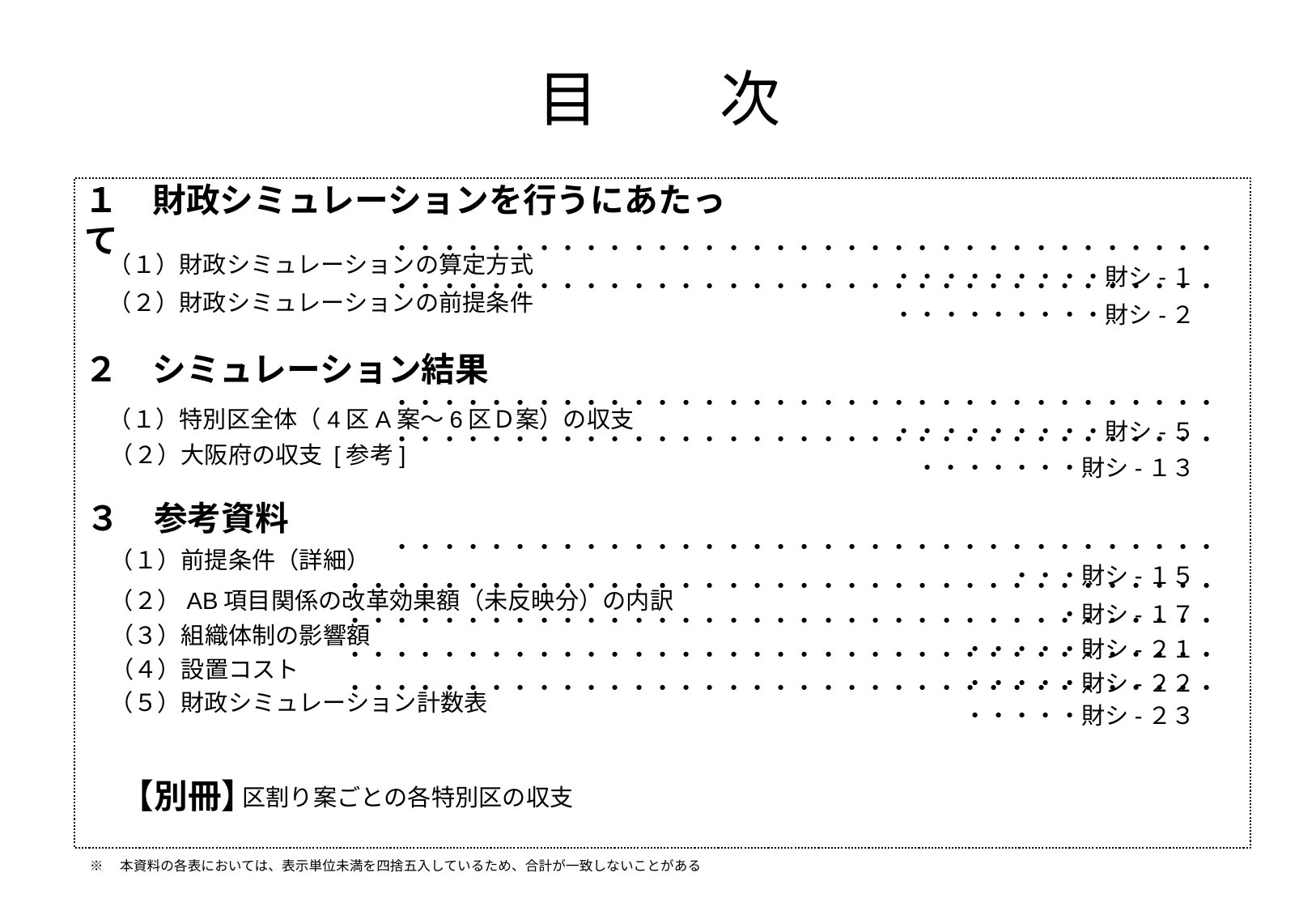

目　　次

１　財政シミュレーションを行うにあたって

・・・・・・・・・・・・・・・・・・・・・・・・・・・・・・・・・・・・・・・・・・・・財シ-１
　（１）財政シミュレーションの算定方式
・・・・・・・・・・・・・・・・・・・・・・・・・・・・・・・・・・・・・・・・・・・・財シ-２
　（２）財政シミュレーションの前提条件
２　シミュレーション結果
・・・・・・・・・・・・・・・・・・・・・・・・・・・・・・・・・・・・・・・・・・・・財シ-５
　（１）特別区全体（4区A案～6区Ｄ案）の収支
・・・・・・・・・・・・・・・・・・・・・・・・・・・・・・・・・・・・・・・・・・財シ-１３
　（２）大阪府の収支 [参考]
３　参考資料
　（１）前提条件（詳細）
・・・・・・・・・・・・・・・・・・・・・・・・・・・・・・・・・・・・・・財シ-１５
・・・・・・・・・・・・・・・・・・・・・・・・・・・・・・・・・・・・・・財シ-１７
　（２）AB項目関係の改革効果額（未反映分）の内訳
・・・・・・・・・・・・・・・・・・・・・・・・・・・・・・・・・・・・・・・・・・財シ-２１
　（３）組織体制の影響額
・・・・・・・・・・・・・・・・・・・・・・・・・・・・・・・・・・・・・・・・・・財シ-２２
　（４）設置コスト
・・・・・・・・・・・・・・・・・・・・・・・・・・・・・・・・・・・・・・・・・・財シ-２３
　（５）財政シミュレーション計数表
　【別冊】
　区割り案ごとの各特別区の収支
※　本資料の各表においては、表示単位未満を四捨五入しているため、合計が一致しないことがある